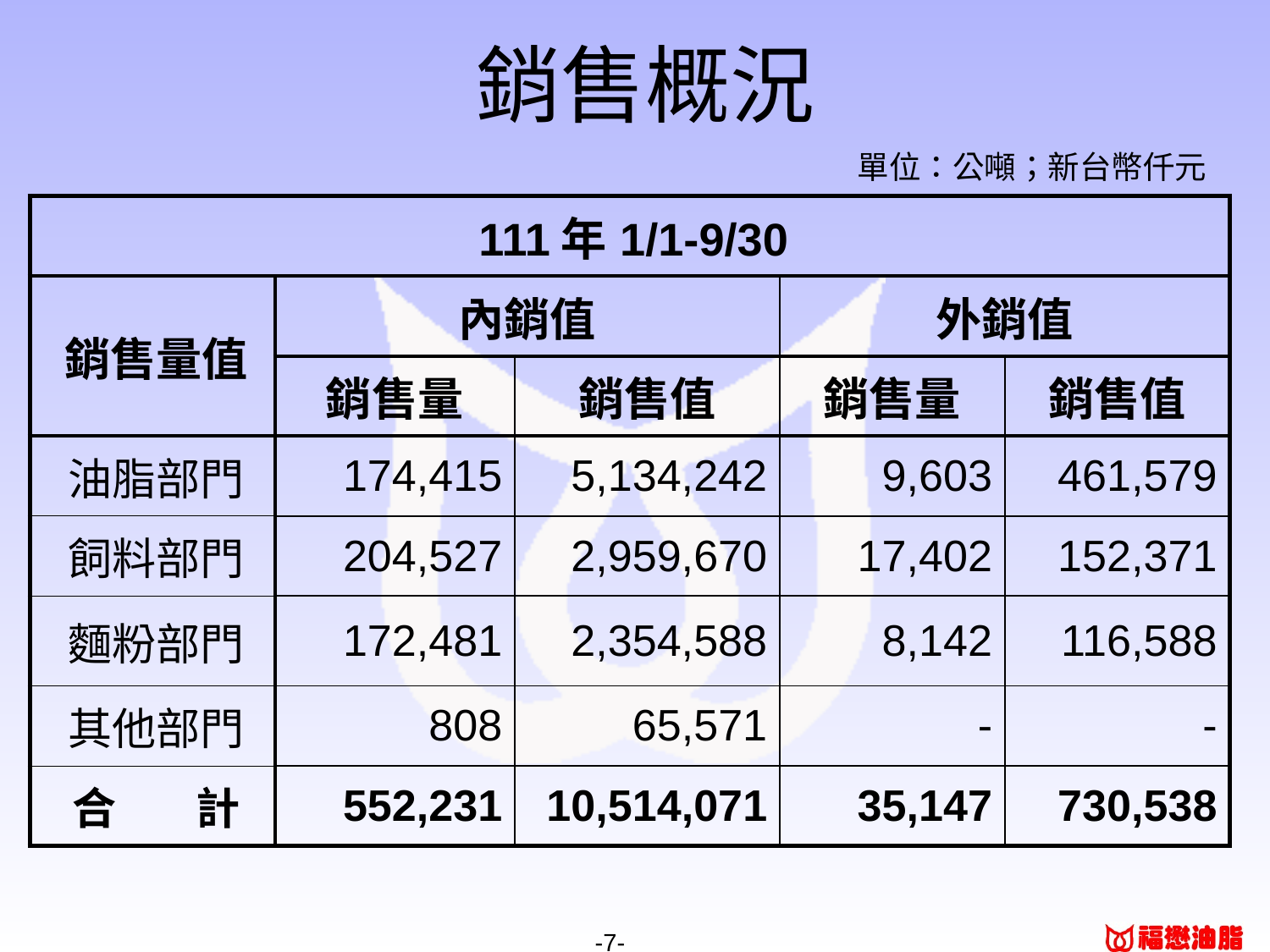

銷售概況
單位：公噸；新台幣仟元
| 111年1/1-9/30 |  |  |  |  |
| --- | --- | --- | --- | --- |
| 銷售量值 | 內銷值 |  | 外銷值 |  |
|  | 銷售量 | 銷售值 | 銷售量 | 銷售值 |
| 油脂部門 | 174,415 | 5,134,242 | 9,603 | 461,579 |
| 飼料部門 | 204,527 | 2,959,670 | 17,402 | 152,371 |
| 麵粉部門 | 172,481 | 2,354,588 | 8,142 | 116,588 |
| 其他部門 | 808 | 65,571 | - | - |
| 合 計 | 552,231 | 10,514,071 | 35,147 | 730,538 |